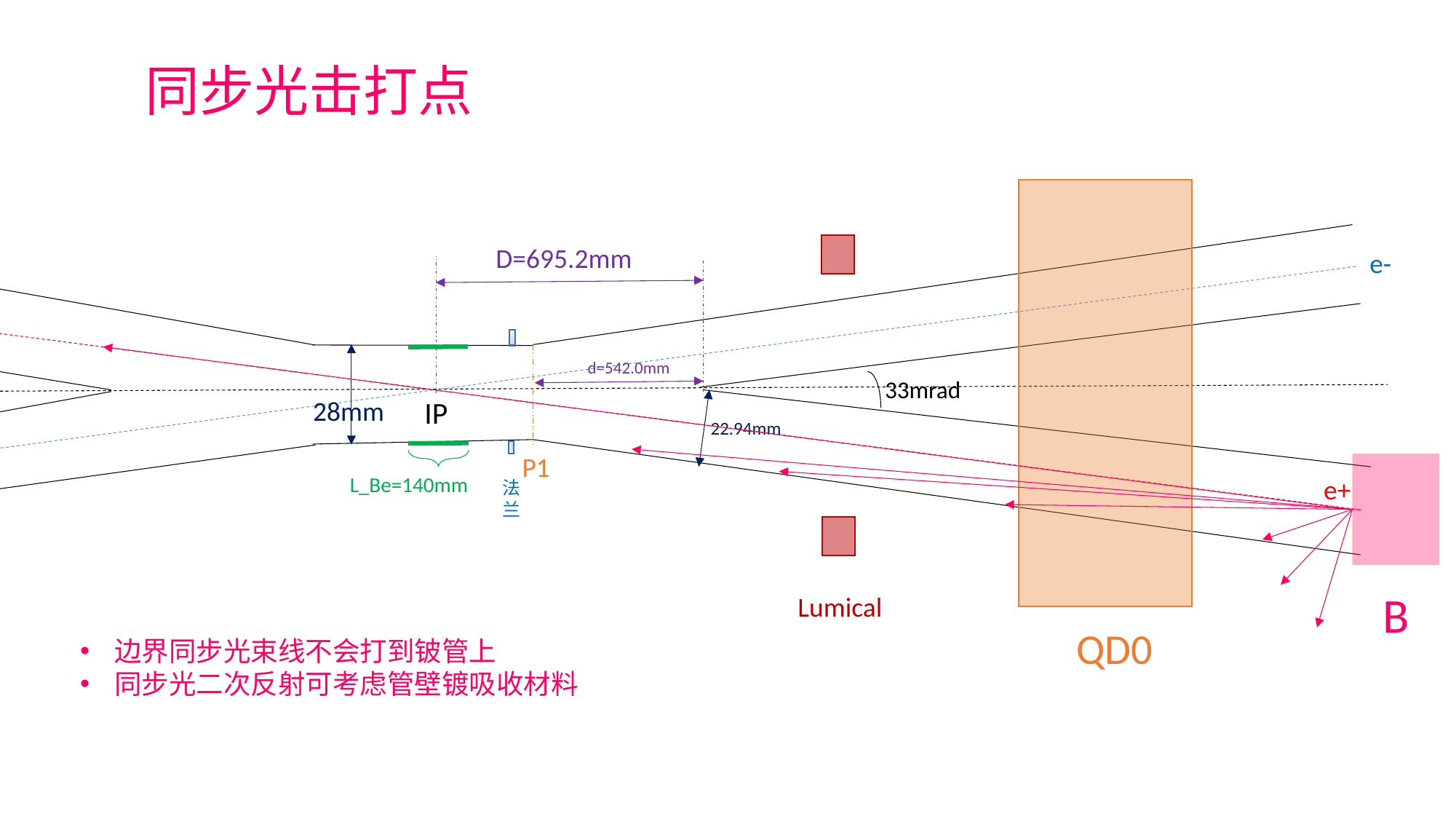

同步光击打点

D=695.2mm

e-

d=542.0mm
33mrad

IP
28mm
22.94mm

P1

L_Be=140mm
e+
法兰

B
Lumical
QD0
边界同步光束线不会打到铍管上
同步光二次反射可考虑管壁镀吸收材料